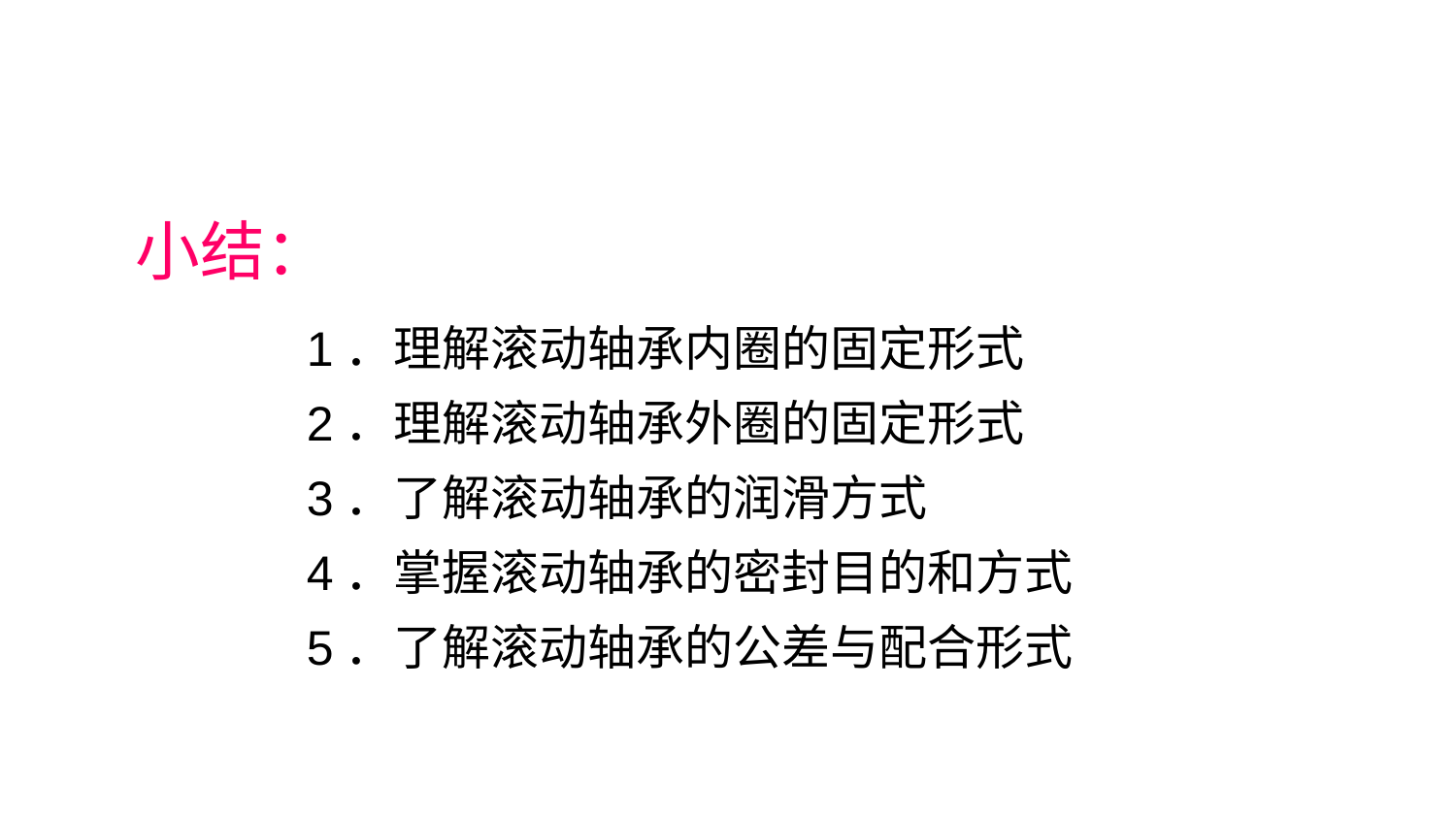

小结：
1．理解滚动轴承内圈的固定形式
2．理解滚动轴承外圈的固定形式
3．了解滚动轴承的润滑方式
4．掌握滚动轴承的密封目的和方式
5．了解滚动轴承的公差与配合形式